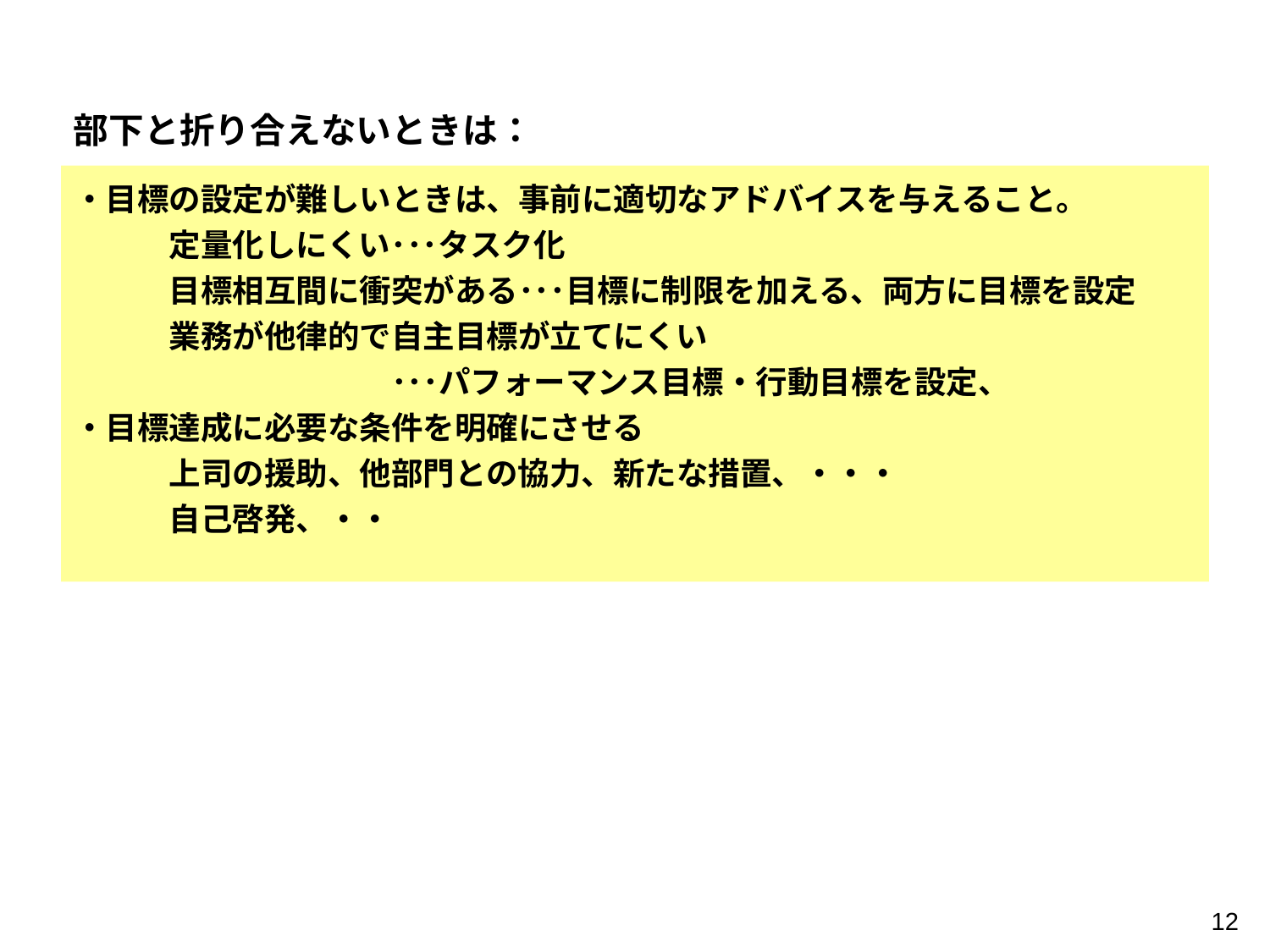

部下と折り合えないときは：
・目標の設定が難しいときは、事前に適切なアドバイスを与えること。
　　　定量化しにくい･･･タスク化
　　　目標相互間に衝突がある･･･目標に制限を加える、両方に目標を設定
　　　業務が他律的で自主目標が立てにくい
　　　　　　　　　　･･･パフォーマンス目標・行動目標を設定、
・目標達成に必要な条件を明確にさせる
　　　上司の援助、他部門との協力、新たな措置、・・・
　　　自己啓発、・・

12